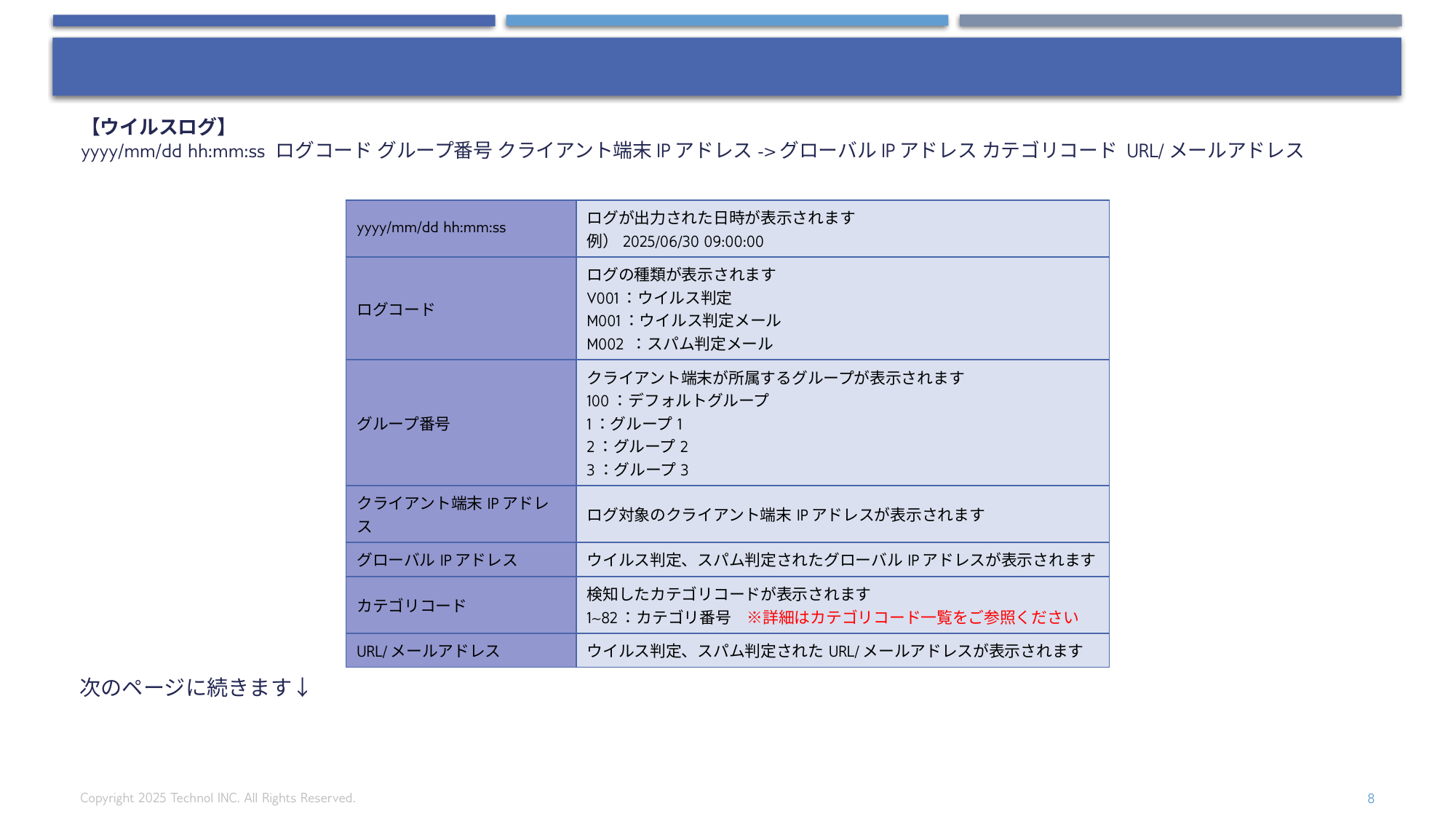

#
【ウイルスログ】
yyyy/mm/dd hh:mm:ss ログコード グループ番号 クライアント端末IPアドレス->グローバルIPアドレス カテゴリコード URL/メールアドレス
| yyyy/mm/dd hh:mm:ss | ログが出力された日時が表示されます　 例）2025/06/30 09:00:00 |
| --- | --- |
| ログコード | ログの種類が表示されます V001：ウイルス判定 M001：ウイルス判定メール M002 ：スパム判定メール |
| グループ番号 | クライアント端末が所属するグループが表示されます 100：デフォルトグループ 1：グループ1 2：グループ2 3：グループ3 |
| クライアント端末IPアドレス | ログ対象のクライアント端末IPアドレスが表示されます |
| グローバルIPアドレス | ウイルス判定、スパム判定されたグローバルIPアドレスが表示されます |
| カテゴリコード | 検知したカテゴリコードが表示されます 1~82：カテゴリ番号　※詳細はカテゴリコード一覧をご参照ください |
| URL/メールアドレス | ウイルス判定、スパム判定されたURL/メールアドレスが表示されます |
次のページに続きます↓
Copyright 2025 Technol INC. All Rights Reserved.
8